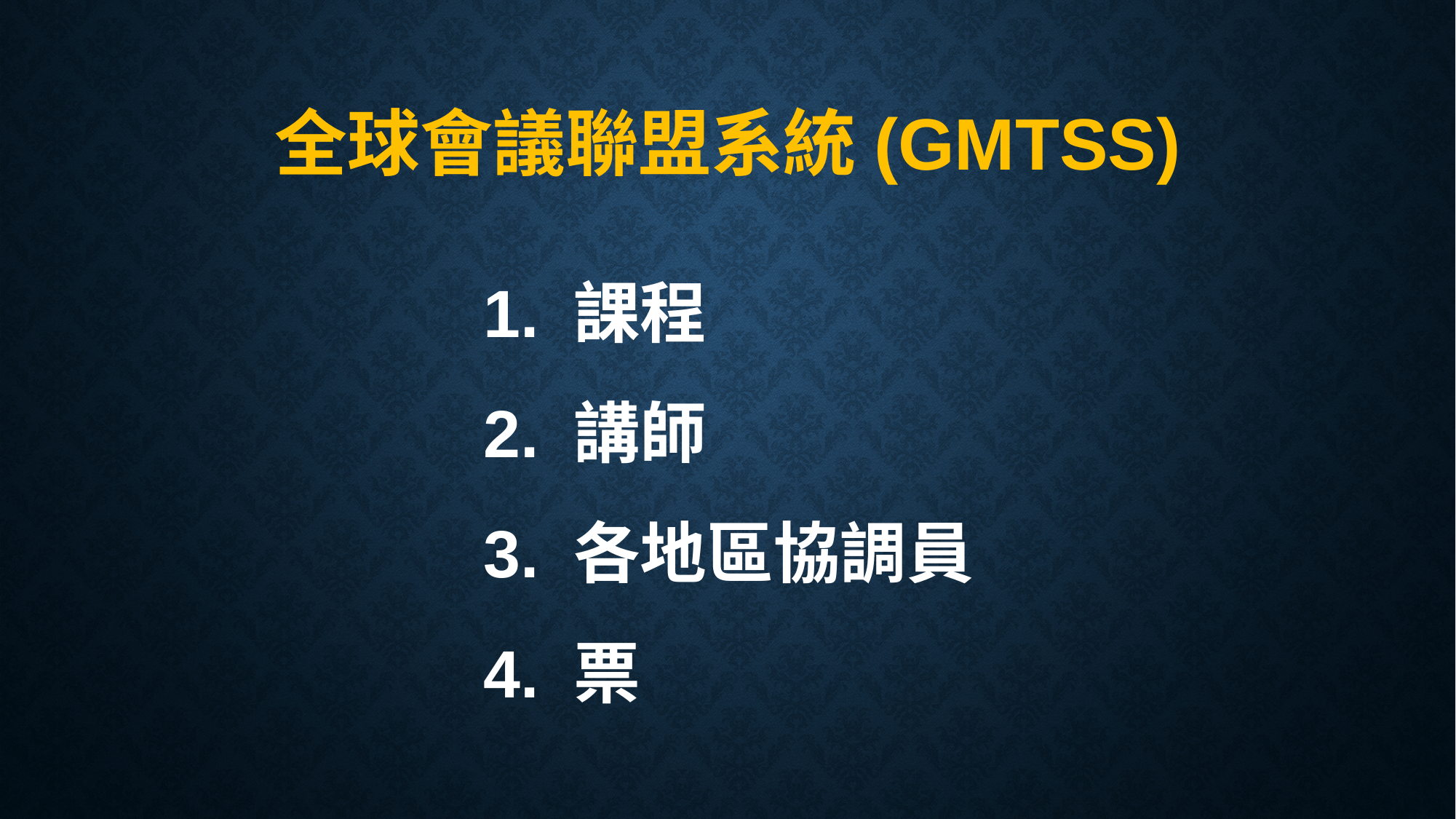

全球會議聯盟系統(GMTSS)
1. 課程
2. 講師
3. 各地區協調員
4. 票